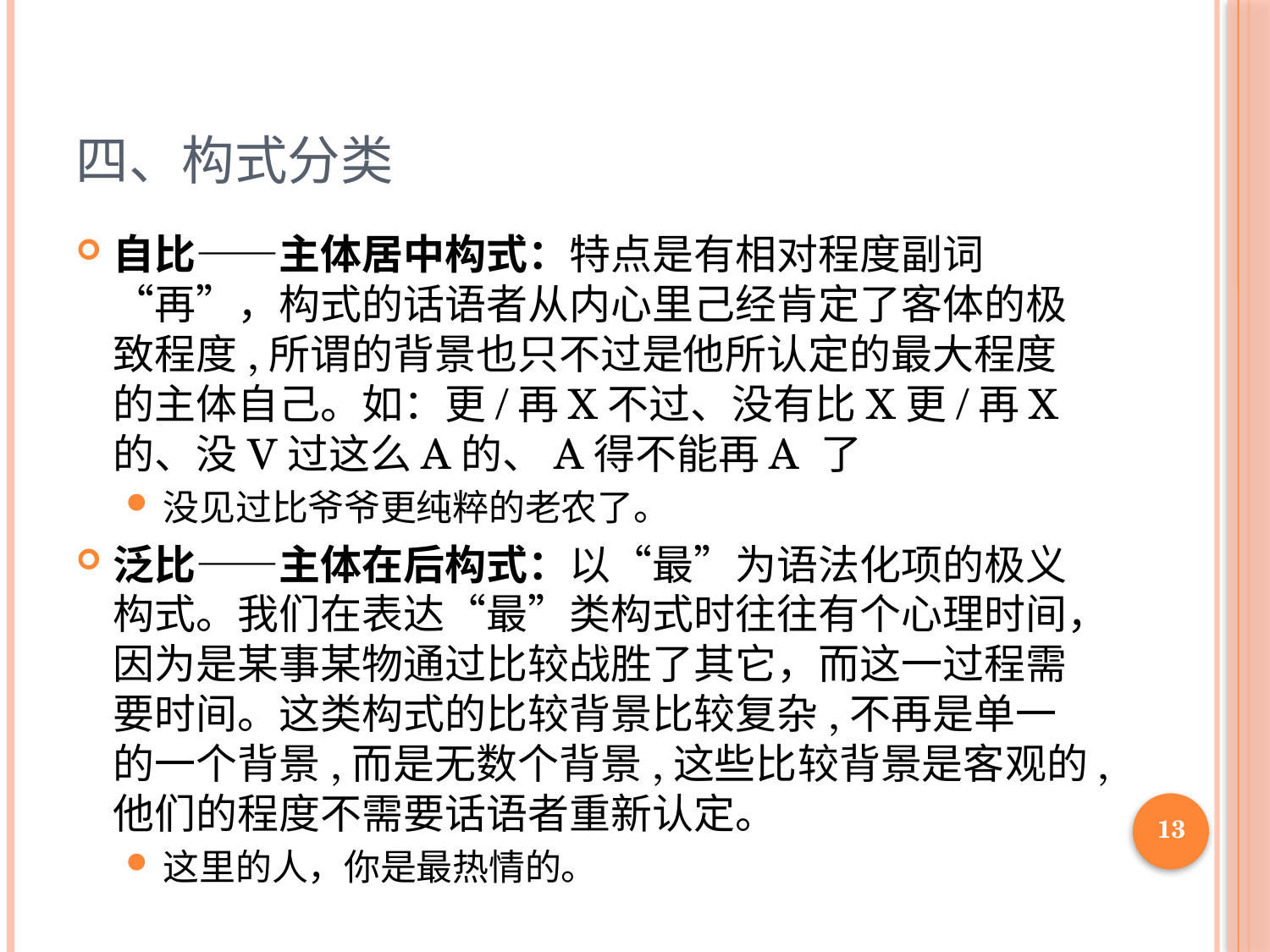

# 四、构式分类
自比——主体居中构式：特点是有相对程度副词“再”，构式的话语者从内心里己经肯定了客体的极致程度,所谓的背景也只不过是他所认定的最大程度的主体自己。如：更/再X不过、没有比X更/再X的、没V过这么A的、A得不能再A 了
没见过比爷爷更纯粹的老农了。
泛比——主体在后构式：以“最”为语法化项的极义构式。我们在表达“最”类构式时往往有个心理时间，因为是某事某物通过比较战胜了其它，而这一过程需要时间。这类构式的比较背景比较复杂,不再是单一的一个背景,而是无数个背景,这些比较背景是客观的,他们的程度不需要话语者重新认定。
这里的人，你是最热情的。

13